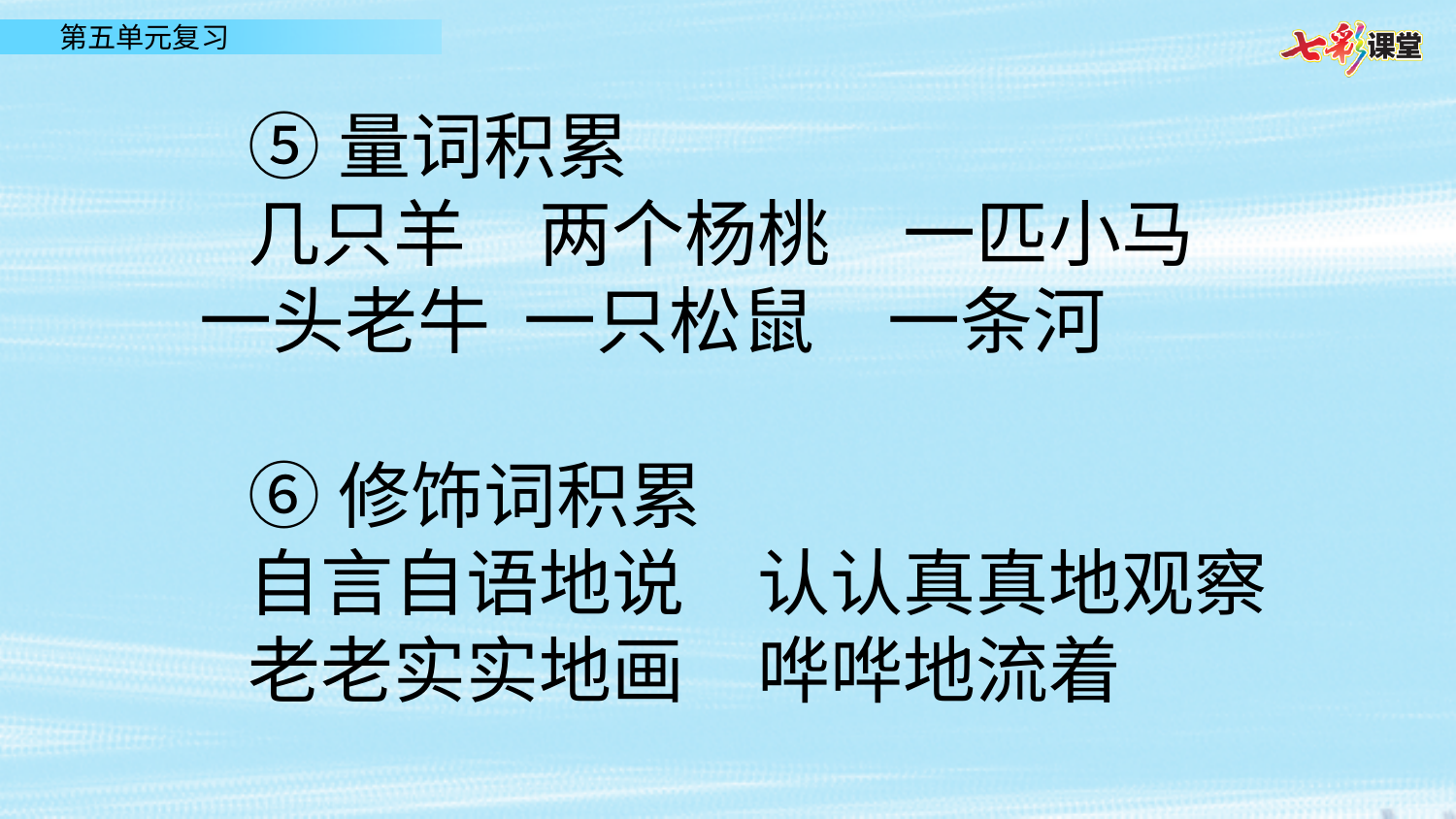

⑤量词积累
几只羊　两个杨桃　一匹小马　  一头老牛  一只松鼠　一条河

⑥修饰词积累
自言自语地说　认认真真地观察
老老实实地画　哗哗地流着